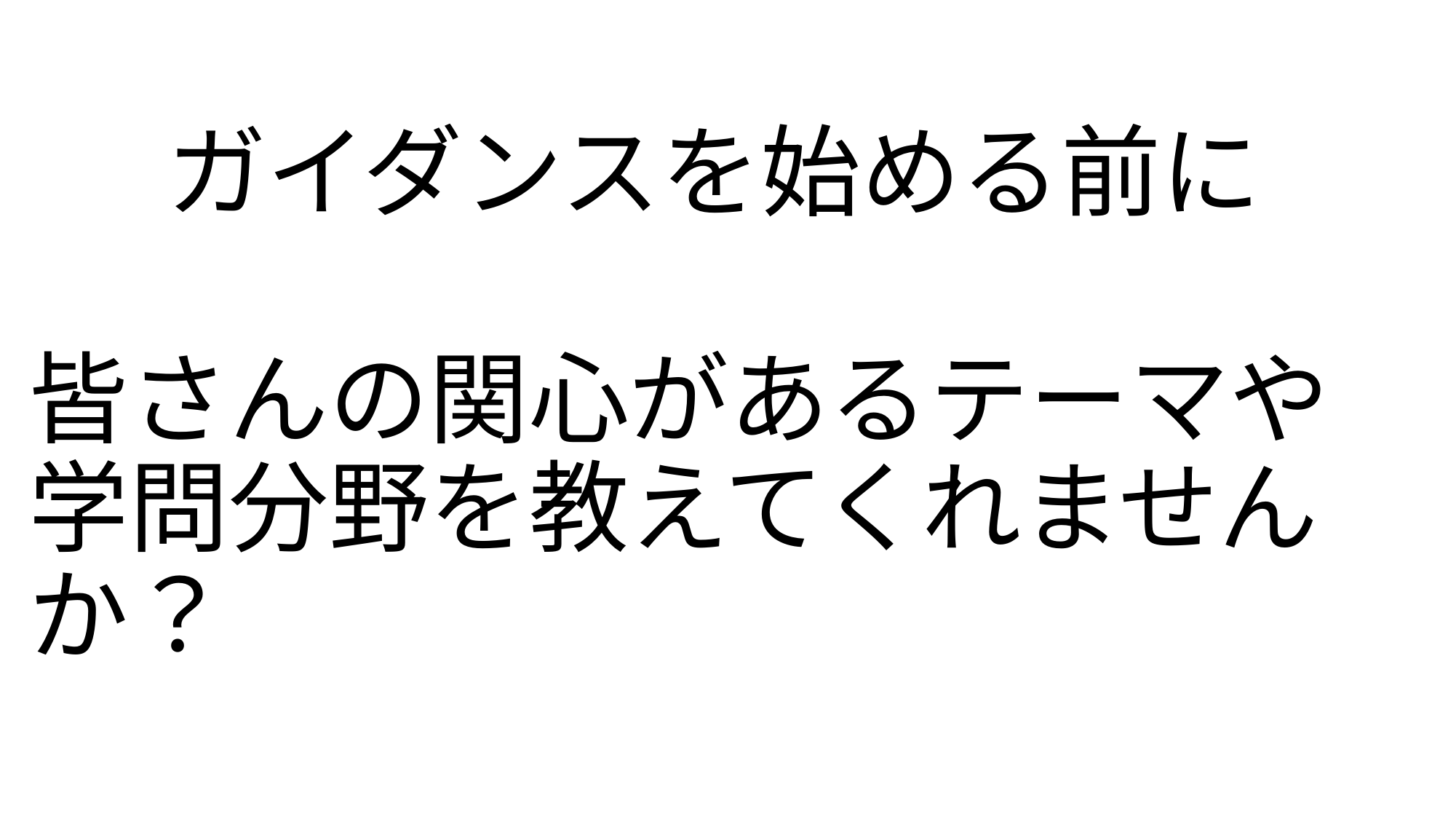

# ガイダンスを始める前に
皆さんの関心があるテーマや学問分野を教えてくれませんか？